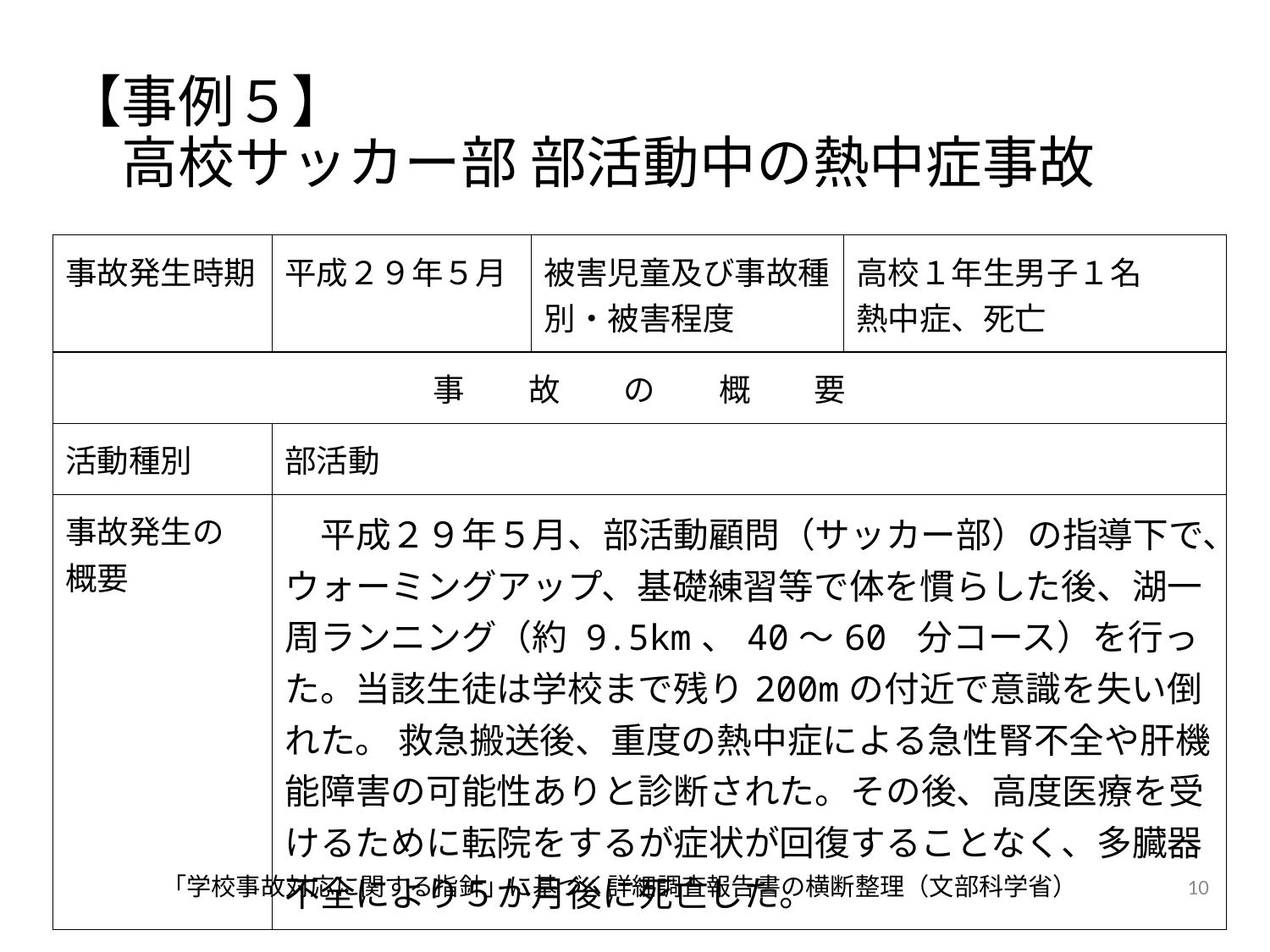

# 【事例５】 　高校サッカー部 部活動中の熱中症事故
| 事故発生時期 | 平成２９年５月 | 被害児童及び事故種別・被害程度 | 高校１年生男子１名 熱中症、死亡 |
| --- | --- | --- | --- |
| 事　　故　　の　　概　　要 |  |  |  |
| 活動種別 | 部活動 |  |  |
| 事故発生の 概要 | 平成２９年５月、部活動顧問（サッカー部）の指導下で、ウォーミングアップ、基礎練習等で体を慣らした後、湖一周ランニング（約 9.5km、40～60 分コース）を行った。当該生徒は学校まで残り200mの付近で意識を失い倒れた。 救急搬送後、重度の熱中症による急性腎不全や肝機能障害の可能性ありと診断された。その後、高度医療を受けるために転院をするが症状が回復することなく、多臓器不全により５か月後に死亡した。 |  |  |
10
「学校事故対応に関する指針」に基づく詳細調査報告書の横断整理（文部科学省）